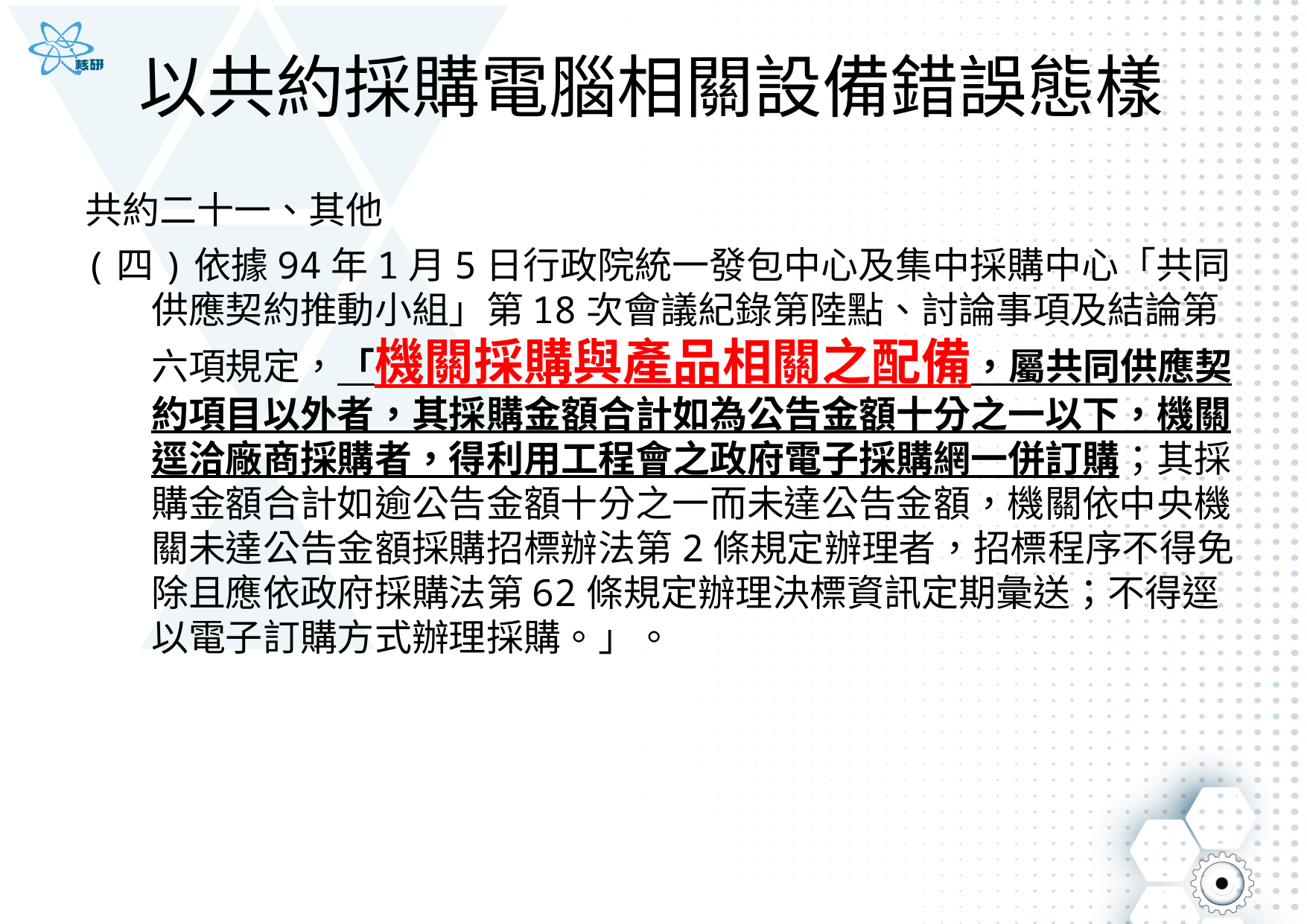

# 以共約採購電腦相關設備錯誤態樣
共約二十一、其他
(四)依據94年1月5日行政院統一發包中心及集中採購中心「共同供應契約推動小組」第18次會議紀錄第陸點、討論事項及結論第六項規定，「機關採購與產品相關之配備，屬共同供應契約項目以外者，其採購金額合計如為公告金額十分之一以下，機關逕洽廠商採購者，得利用工程會之政府電子採購網一併訂購；其採購金額合計如逾公告金額十分之一而未達公告金額，機關依中央機關未達公告金額採購招標辦法第2條規定辦理者，招標程序不得免除且應依政府採購法第62條規定辦理決標資訊定期彙送；不得逕以電子訂購方式辦理採購。」。